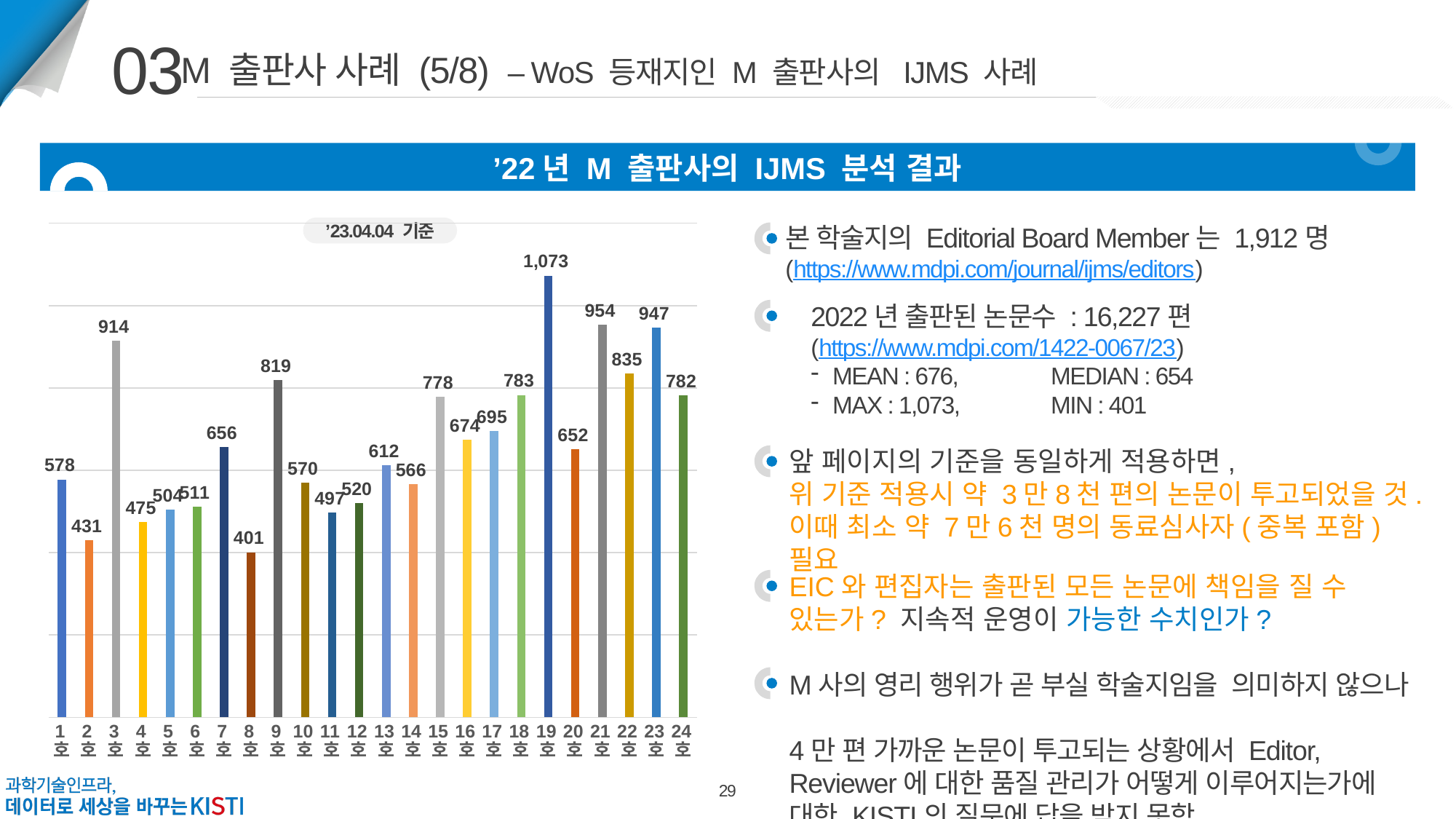

03
M 출판사 사례 (5/8)  – WoS 등재지인 M 출판사의  IJMS 사례

’22년 M 출판사의 IJMS 분석 결과

### Chart

| Category | 논문수 |
|---|---|
| 1호 | 578.0 |
| 2호 | 431.0 |
| 3호 | 914.0 |
| 4호 | 475.0 |
| 5호 | 504.0 |
| 6호 | 511.0 |
| 7호 | 656.0 |
| 8호 | 401.0 |
| 9호 | 819.0 |
| 10호 | 570.0 |
| 11호 | 497.0 |
| 12호 | 520.0 |
| 13호 | 612.0 |
| 14호 | 566.0 |
| 15호 | 778.0 |
| 16호 | 674.0 |
| 17호 | 695.0 |
| 18호 | 783.0 |
| 19호 | 1073.0 |
| 20호 | 652.0 |
| 21호 | 954.0 |
| 22호 | 835.0 |
| 23호 | 947.0 |
| 24호 | 782.0 |
’23.04.04 기준
본 학술지의 Editorial Board Member는 1,912명
(https://www.mdpi.com/journal/ijms/editors)

2022년 출판된 논문수 : 16,227편
(https://www.mdpi.com/1422-0067/23)
MEAN : 676,	MEDIAN : 654
MAX : 1,073,	MIN : 401

앞 페이지의 기준을 동일하게 적용하면,
위 기준 적용시 약 3만8천 편의 논문이 투고되었을 것.
이때 최소 약 7만6천 명의 동료심사자(중복 포함) 필요

EIC와 편집자는 출판된 모든 논문에 책임을 질 수 있는가? 지속적 운영이 가능한 수치인가?

M사의 영리 행위가 곧 부실 학술지임을  의미하지 않으나
4만 편 가까운 논문이 투고되는 상황에서 Editor,  Reviewer에 대한 품질 관리가 어떻게 이루어지는가에
대한 KISTI의 질문에 답을 받지 못함.

29